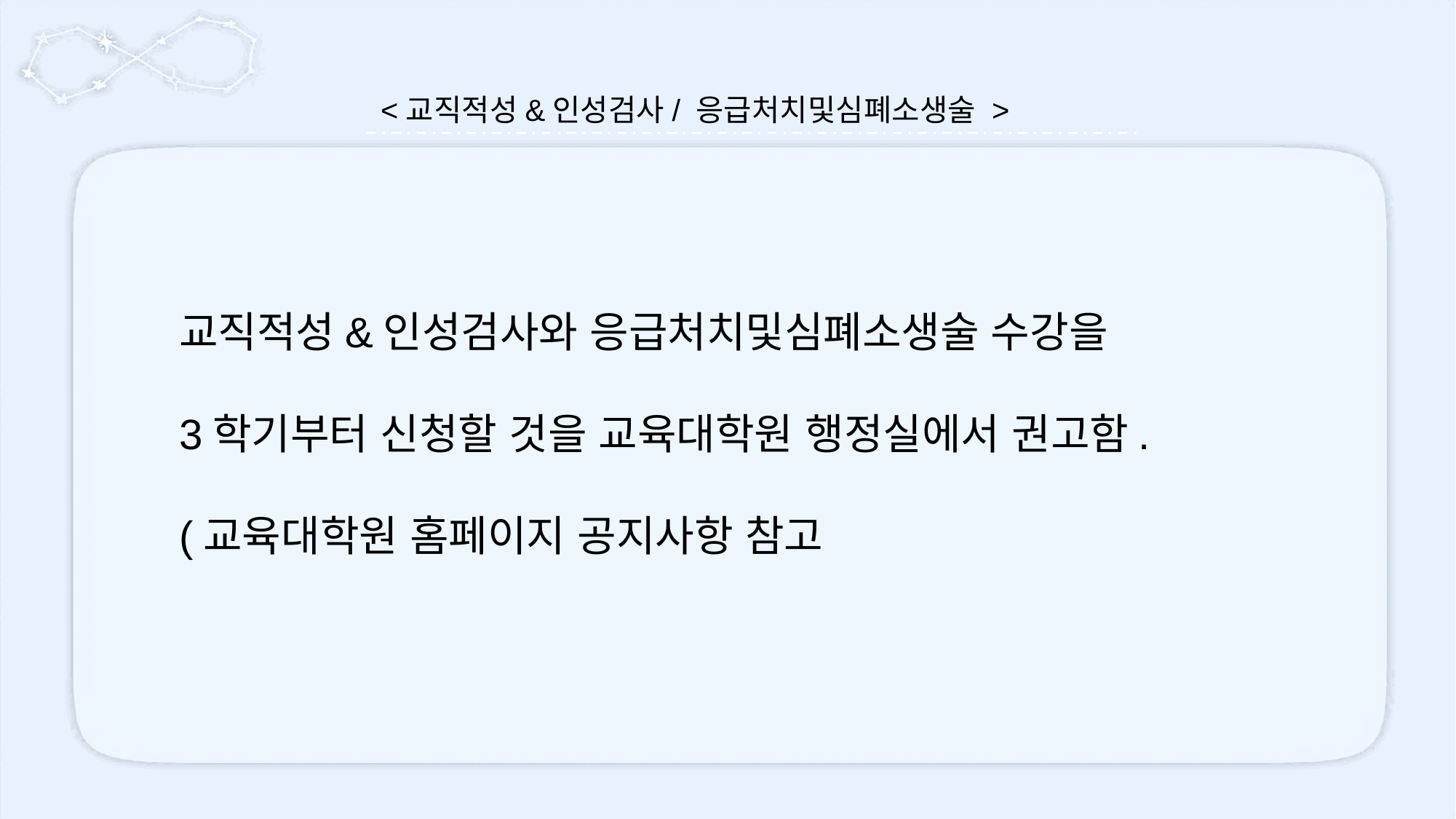

<교직적성&인성검사/ 응급처치및심폐소생술 >
교직적성&인성검사와 응급처치및심폐소생술 수강을
3학기부터 신청할 것을 교육대학원 행정실에서 권고함.
(교육대학원 홈페이지 공지사항 참고